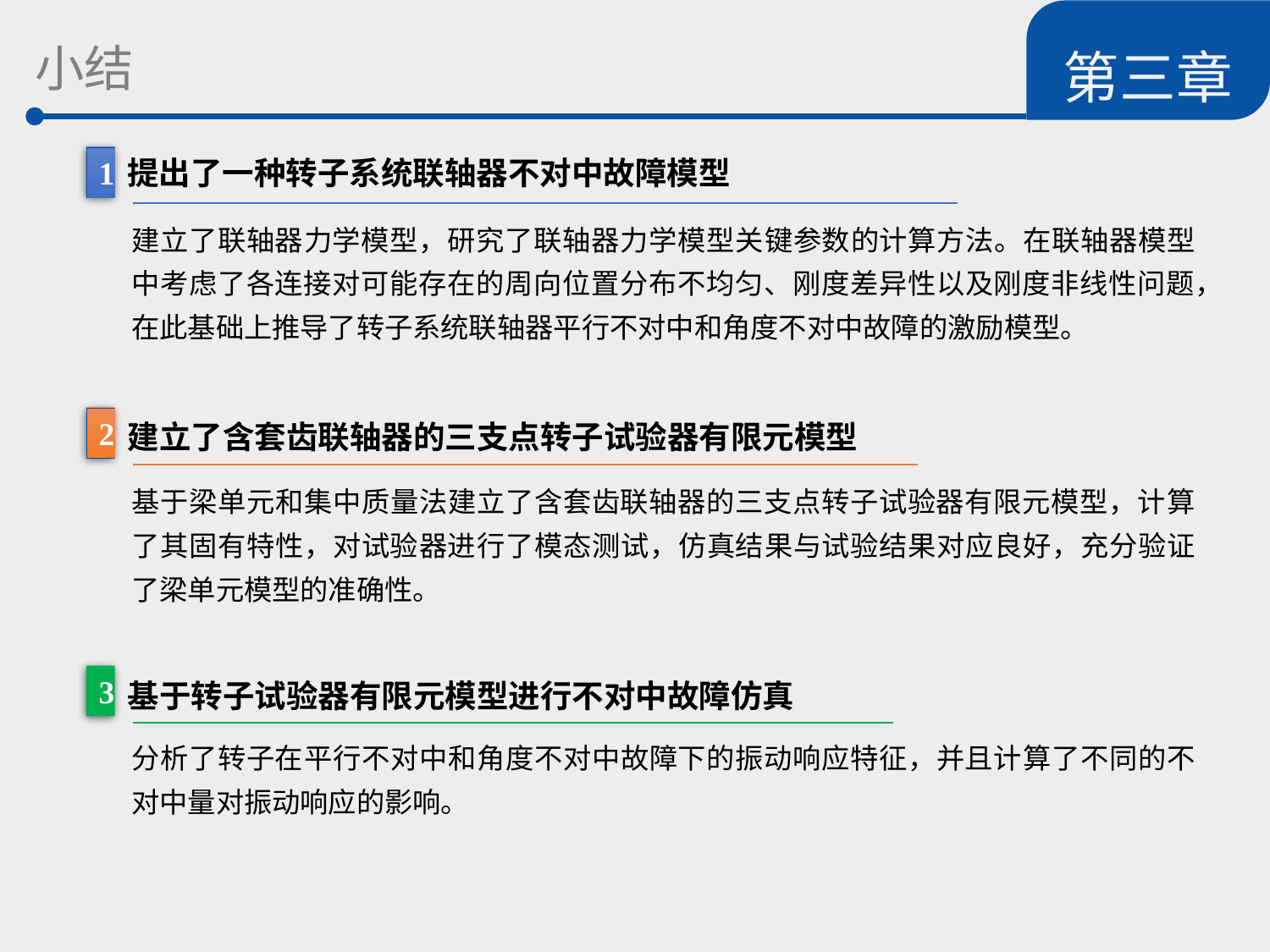

第三章
 小结
1
提出了一种转子系统联轴器不对中故障模型
建立了联轴器力学模型，研究了联轴器力学模型关键参数的计算方法。在联轴器模型中考虑了各连接对可能存在的周向位置分布不均匀、刚度差异性以及刚度非线性问题，在此基础上推导了转子系统联轴器平行不对中和角度不对中故障的激励模型。
2
建立了含套齿联轴器的三支点转子试验器有限元模型
基于梁单元和集中质量法建立了含套齿联轴器的三支点转子试验器有限元模型，计算了其固有特性，对试验器进行了模态测试，仿真结果与试验结果对应良好，充分验证了梁单元模型的准确性。
3
基于转子试验器有限元模型进行不对中故障仿真
分析了转子在平行不对中和角度不对中故障下的振动响应特征，并且计算了不同的不对中量对振动响应的影响。